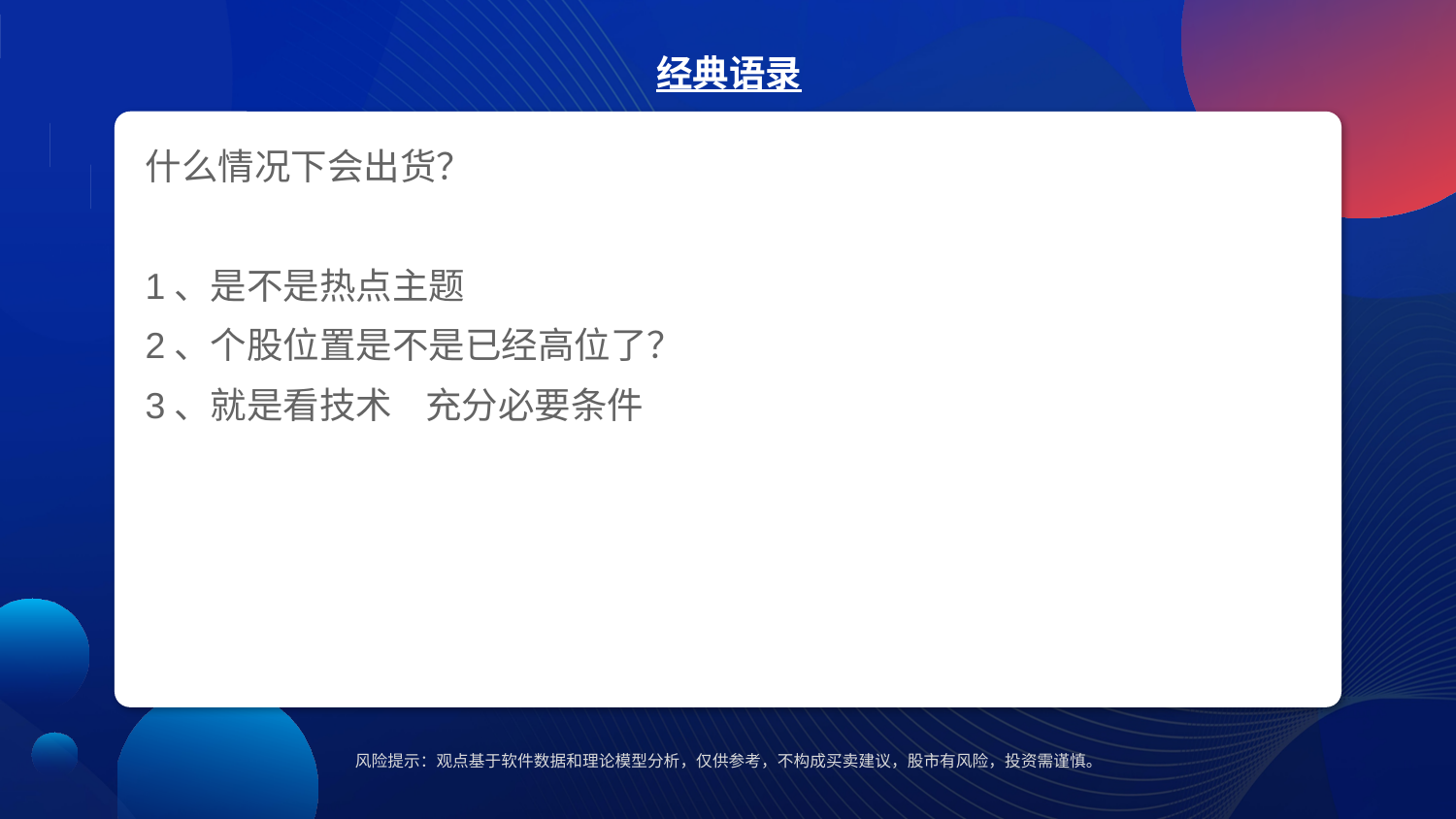

经典语录

什么情况下会出货？

1、是不是热点主题
2、个股位置是不是已经高位了？
3、就是看技术    充分必要条件